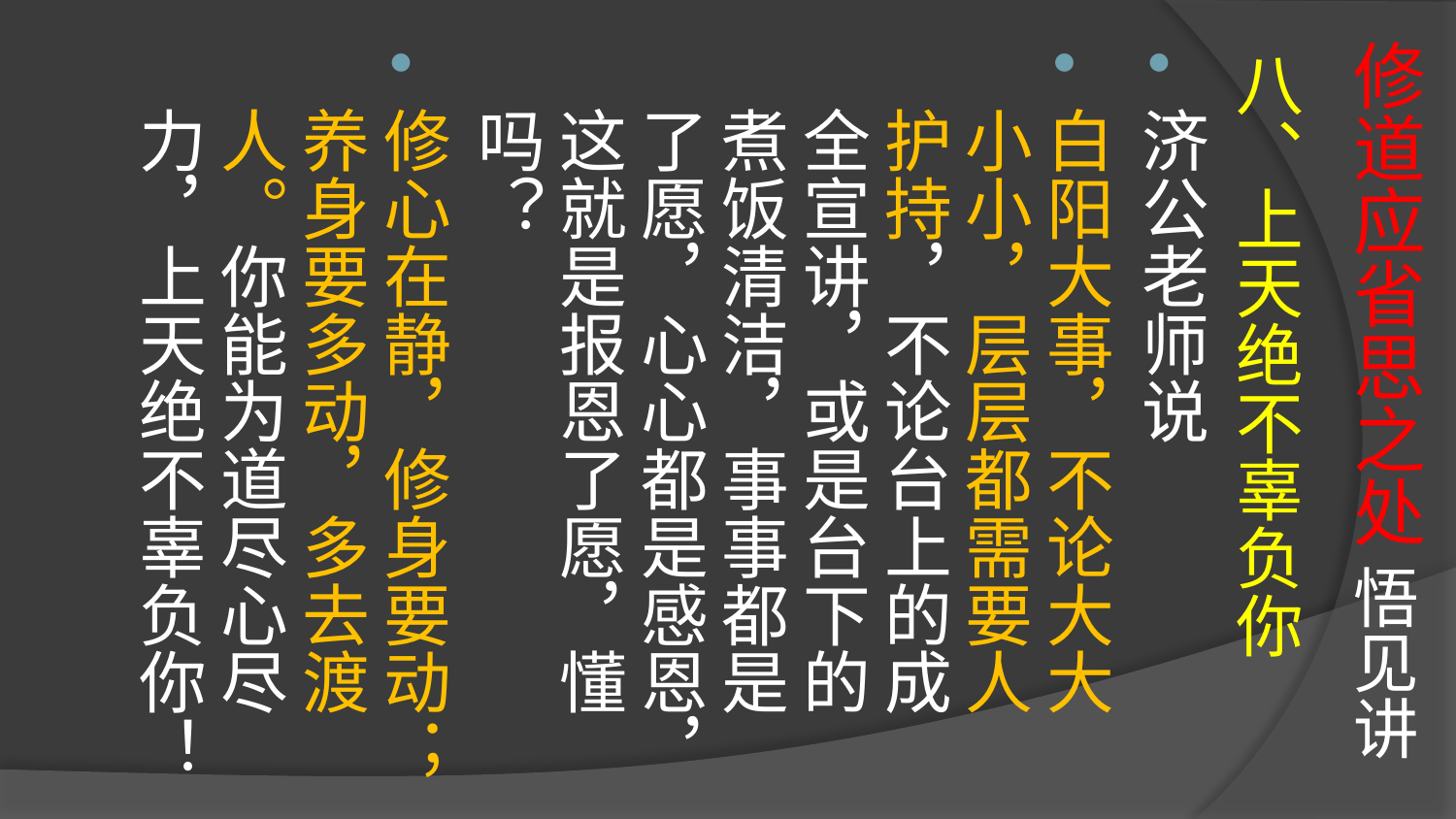

# 修道应省思之处 悟见讲
八、上天绝不辜负你
济公老师说
白阳大事，不论大大小小，层层都需要人护持，不论台上的成全宣讲，或是台下的煮饭清洁，事事都是了愿，心心都是感恩，这就是报恩了愿，懂吗？
修心在静，修身要动；养身要多动，多去渡人。你能为道尽心尽力，上天绝不辜负你！